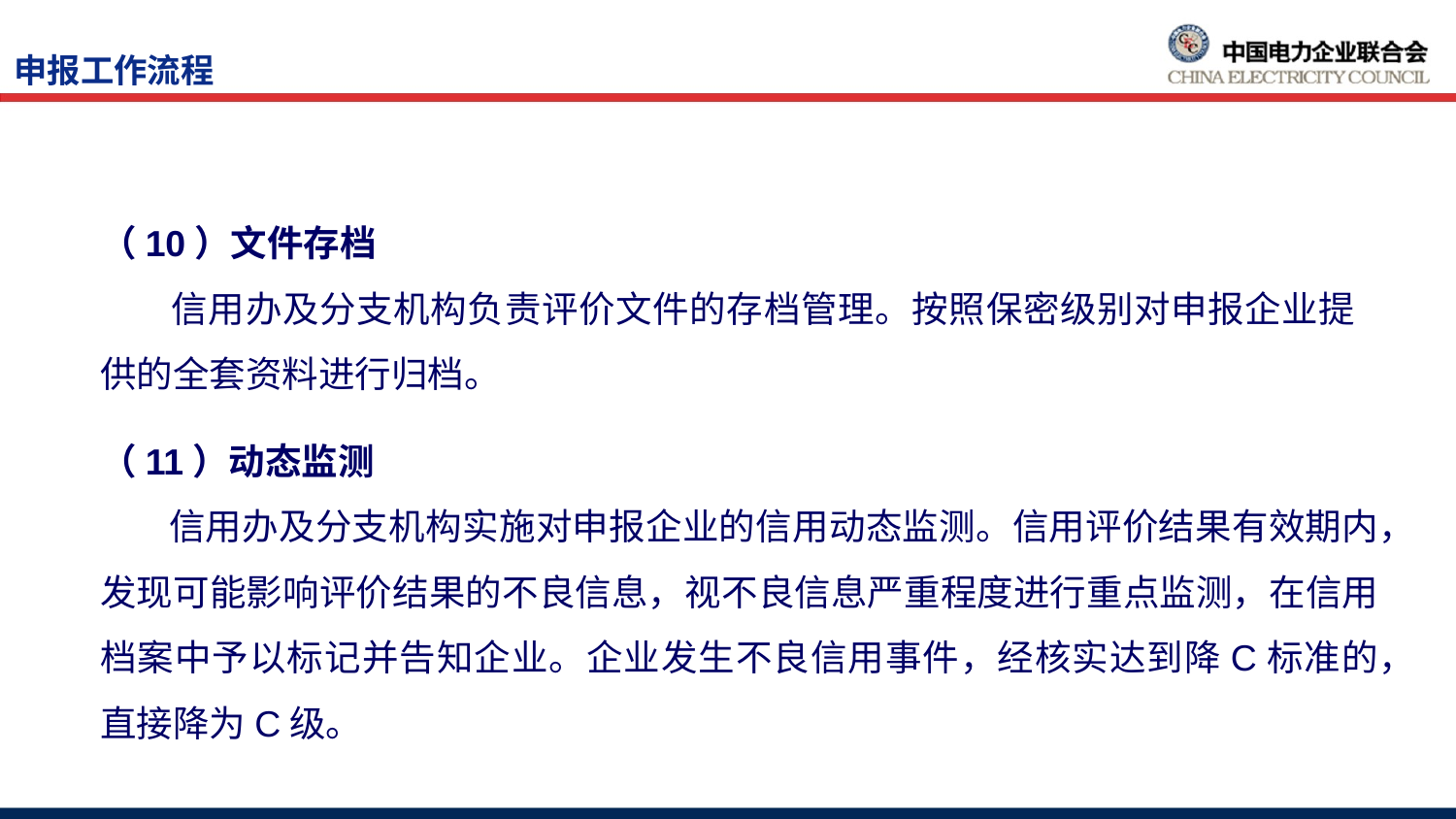

申报工作流程
（10）文件存档
       信用办及分支机构负责评价文件的存档管理。按照保密级别对申报企业提供的全套资料进行归档。
（11）动态监测
       信用办及分支机构实施对申报企业的信用动态监测。信用评价结果有效期内，发现可能影响评价结果的不良信息，视不良信息严重程度进行重点监测，在信用档案中予以标记并告知企业。企业发生不良信用事件，经核实达到降C标准的，直接降为C级。